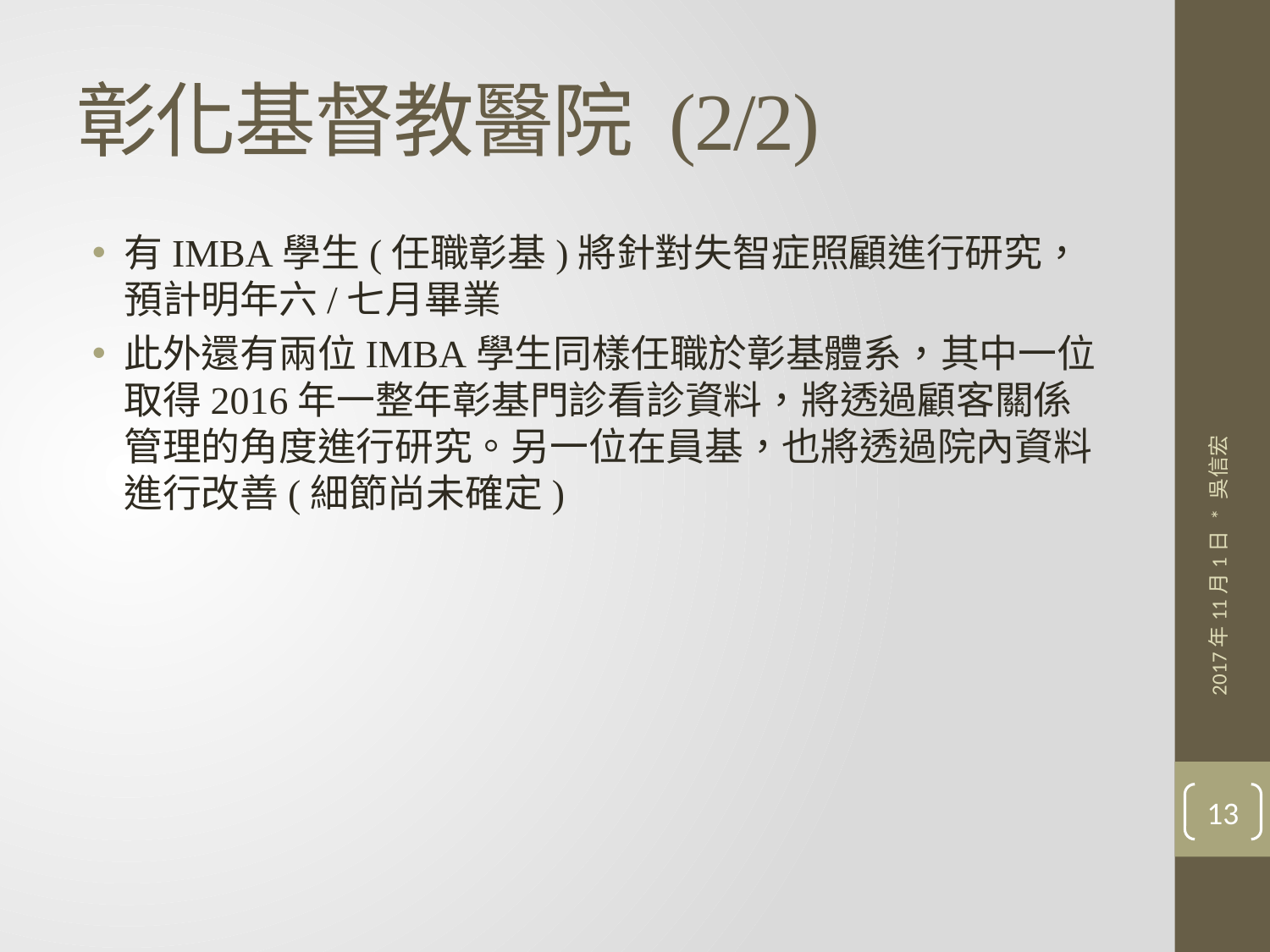

# 彰化基督教醫院 (2/2)
有IMBA學生(任職彰基)將針對失智症照顧進行研究，預計明年六/七月畢業
此外還有兩位IMBA學生同樣任職於彰基體系，其中一位取得2016年一整年彰基門診看診資料，將透過顧客關係管理的角度進行研究。另一位在員基，也將透過院內資料進行改善(細節尚未確定)
2017年11月1日 * 吳信宏
13